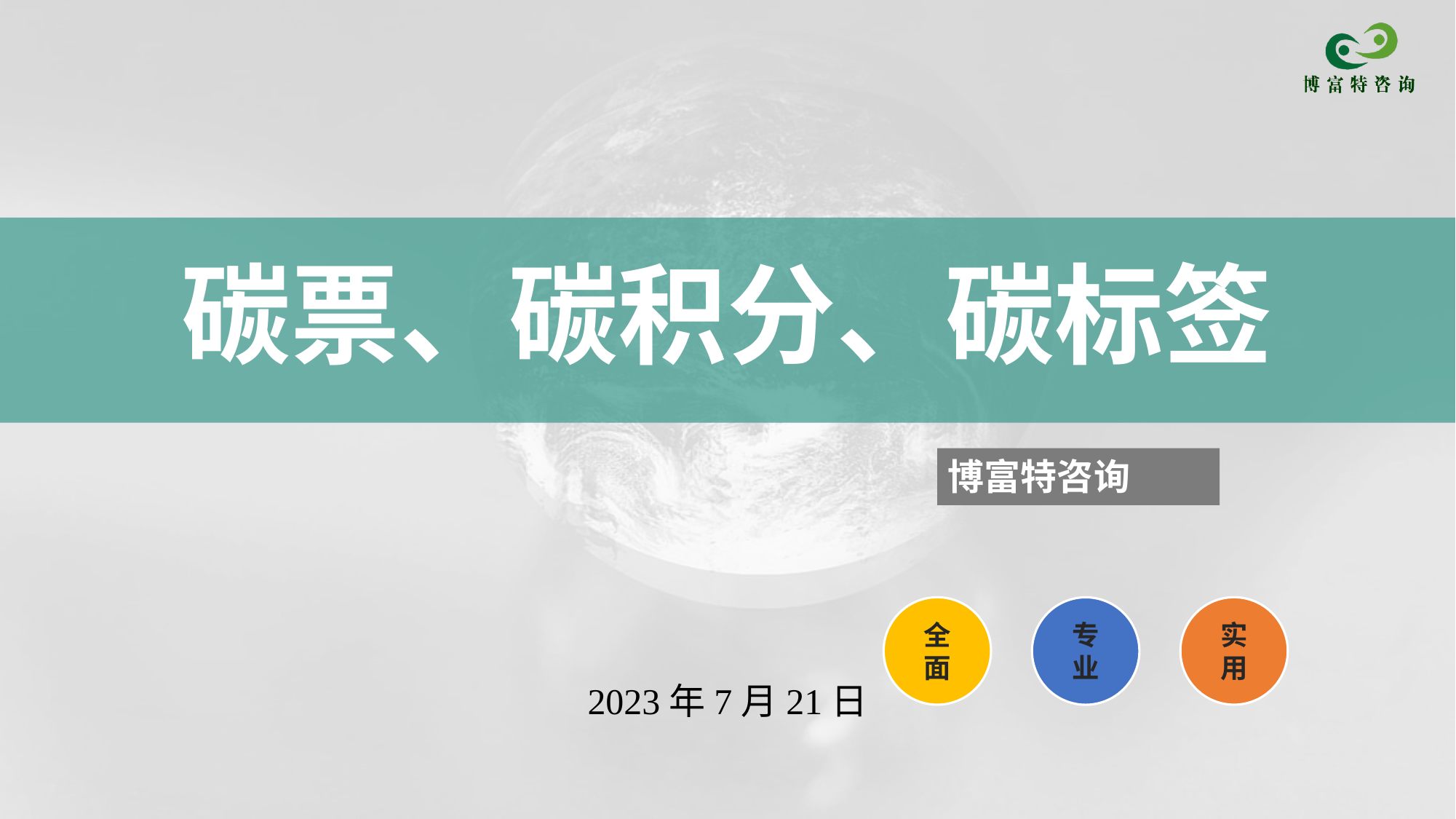

# 碳票、碳积分、碳标签
博富特咨询

2023年7月21日
全面
实用
专业